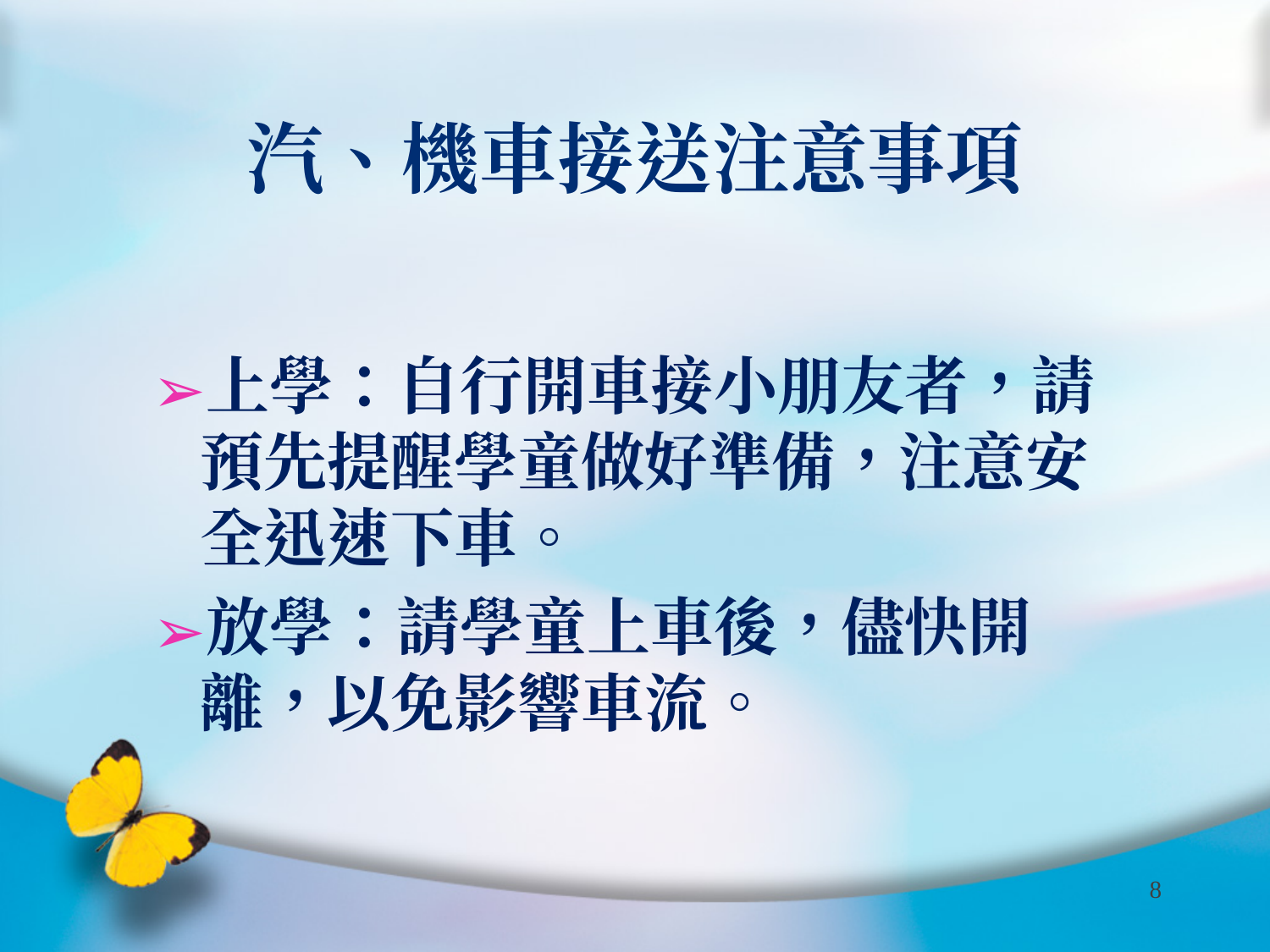

# 汽、機車接送注意事項

上學：自行開車接小朋友者，請預先提醒學童做好準備，注意安全迅速下車。
放學：請學童上車後，儘快開離，以免影響車流。

8